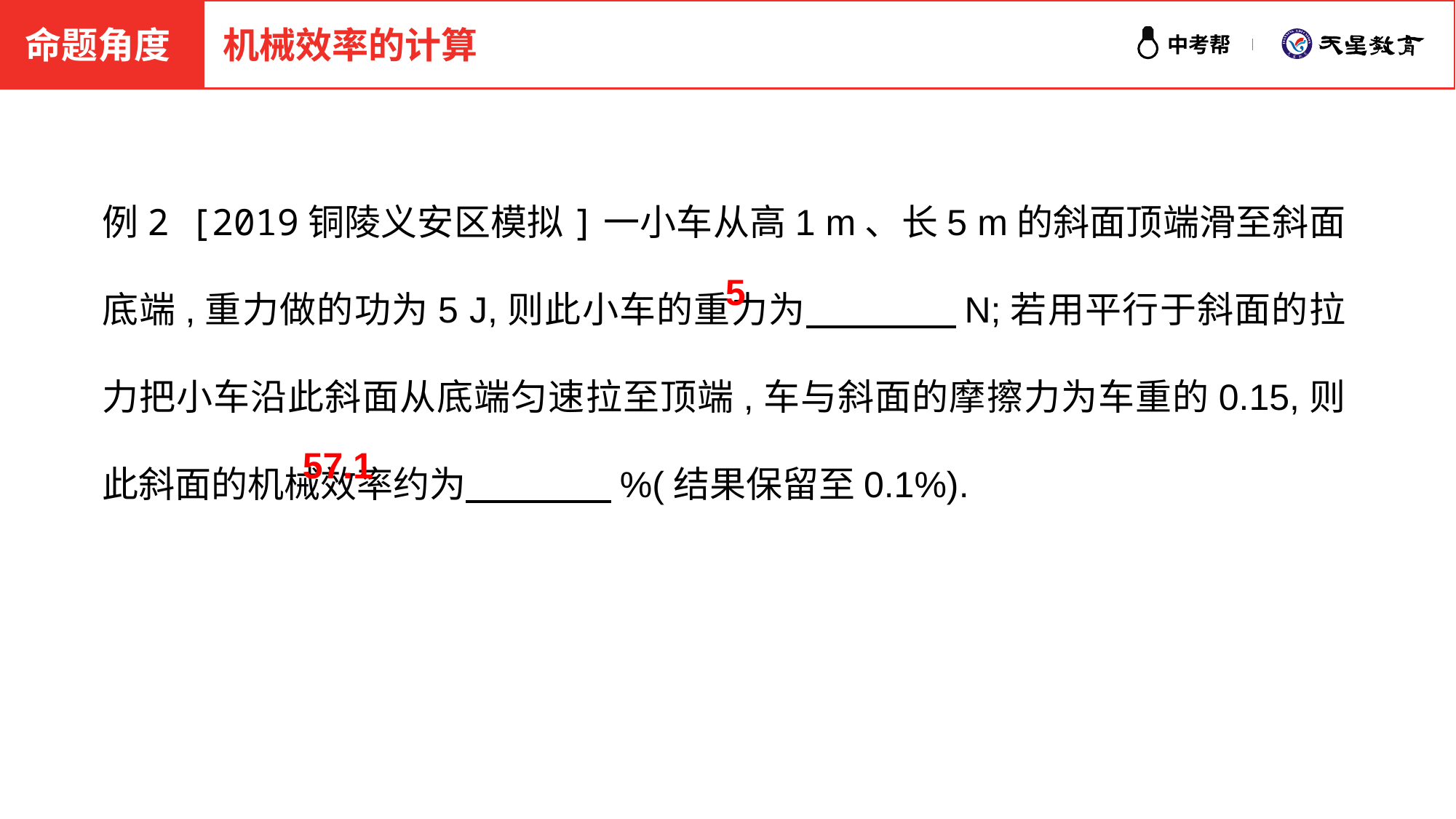

命题角度
机械效率的计算
例2  [2019铜陵义安区模拟]一小车从高1 m、长5 m的斜面顶端滑至斜面底端,重力做的功为5 J,则此小车的重力为　　　　N;若用平行于斜面的拉力把小车沿此斜面从底端匀速拉至顶端,车与斜面的摩擦力为车重的0.15,则此斜面的机械效率约为　　　　%(结果保留至0.1%).
5
57.1